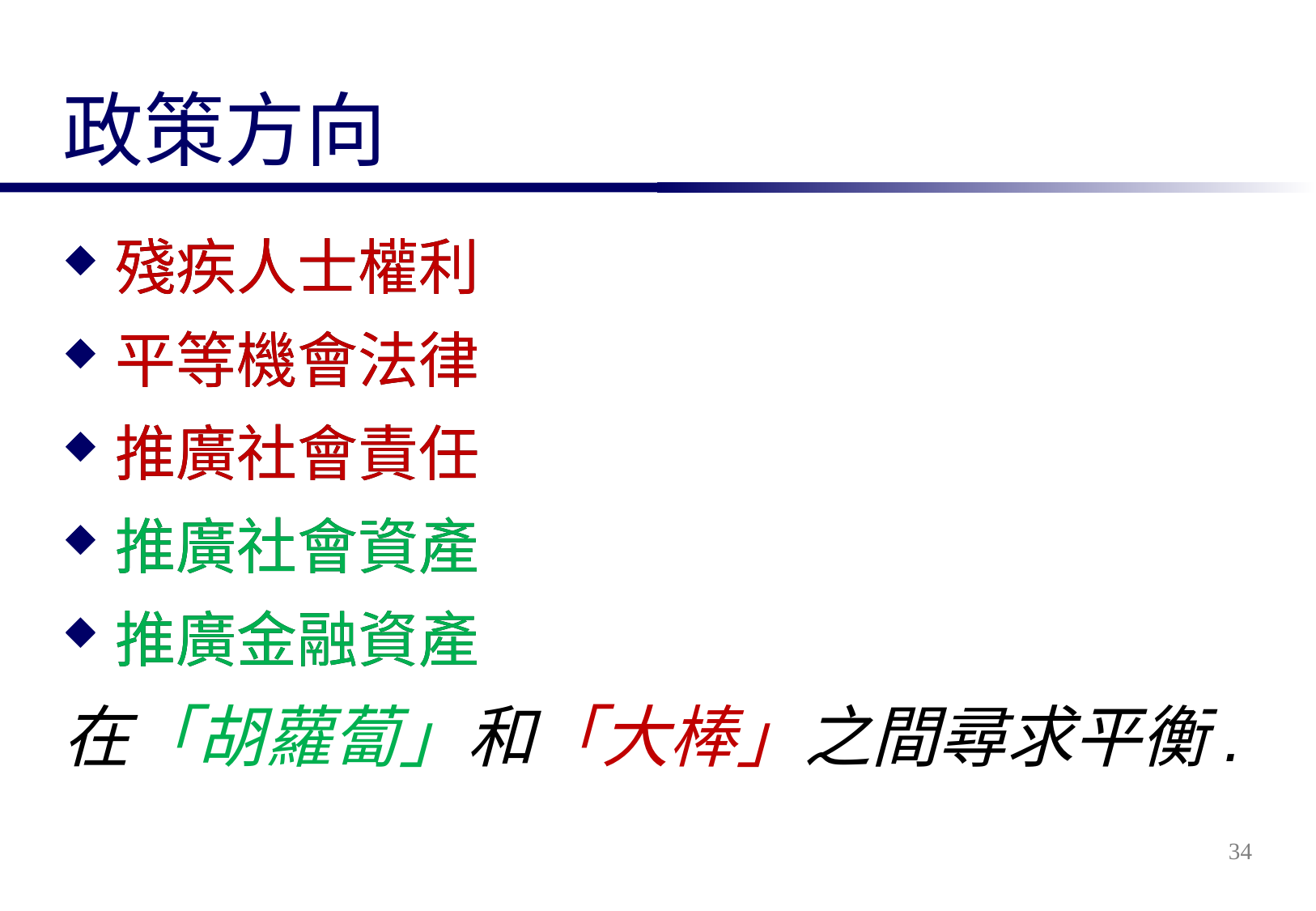

# 政策方向
殘疾人士權利
平等機會法律
推廣社會責任
推廣社會資產
推廣金融資產

殘疾人士權利
平等機會法律
推廣社會責任
推廣社會資產
推廣金融資產
在「胡蘿蔔」和「大棒」之間尋求平衡.
34